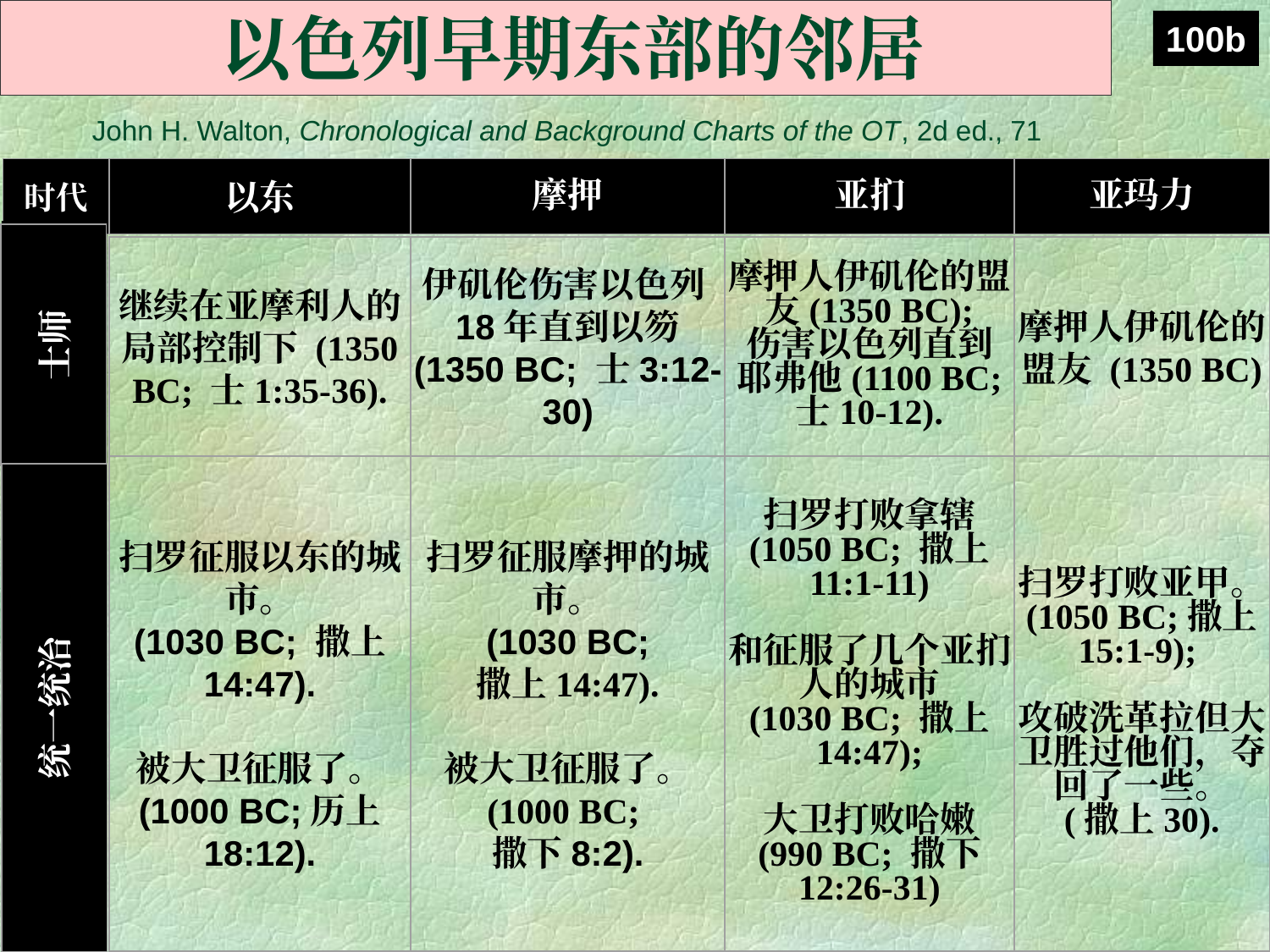

以色列早期东部的邻居
100b
OTS 143
John H. Walton, Chronological and Background Charts of the OT, 2d ed., 71

时代

以东

摩押

亚扪

亚玛力

士师

继续在亚摩利人的局部控制下 (1350 BC; 士1:35-36).

伊矶伦伤害以色列18年直到以笏 (1350 BC; 士3:12-30)

摩押人伊矶伦的盟友(1350 BC);
伤害以色列直到 耶弗他(1100 BC; 士10-12).

摩押人伊矶伦的盟友 (1350 BC)

扫罗征服以东的城市。
(1030 BC; 撒上 14:47).
 
被大卫征服了。
(1000 BC;历上 18:12).

扫罗征服摩押的城市。
(1030 BC;
撒上14:47).
 
被大卫征服了。 (1000 BC;
撒下8:2).

扫罗打败拿辖
(1050 BC; 撒上 11:1-11)
和征服了几个亚扪人的城市
(1030 BC; 撒上 14:47);
大卫打败哈嫩
(990 BC; 撒下 12:26-31)

扫罗打败亚甲。
(1050 BC;撒上 15:1-9);
攻破洗革拉但大卫胜过他们，夺回了一些。
(撒上30).

统一统治